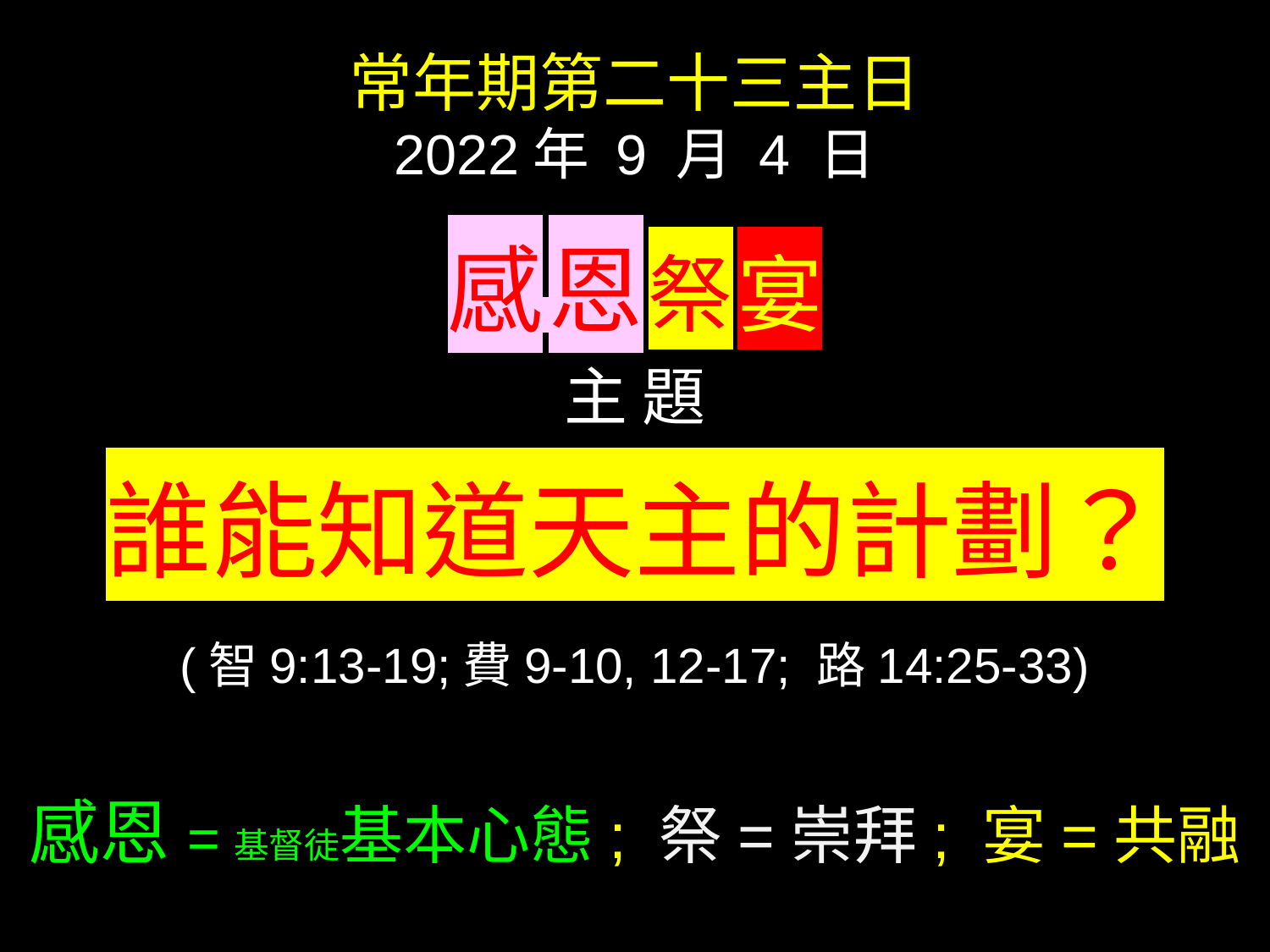

常年期第二十三主日
2022年 9 月 4 日

感 恩 祭 宴

主 題
誰能知道天主的計劃？
(智9:13-19;費9-10, 12-17; 路14:25-33)

感恩=基督徒基本心態; 祭=崇拜; 宴=共融